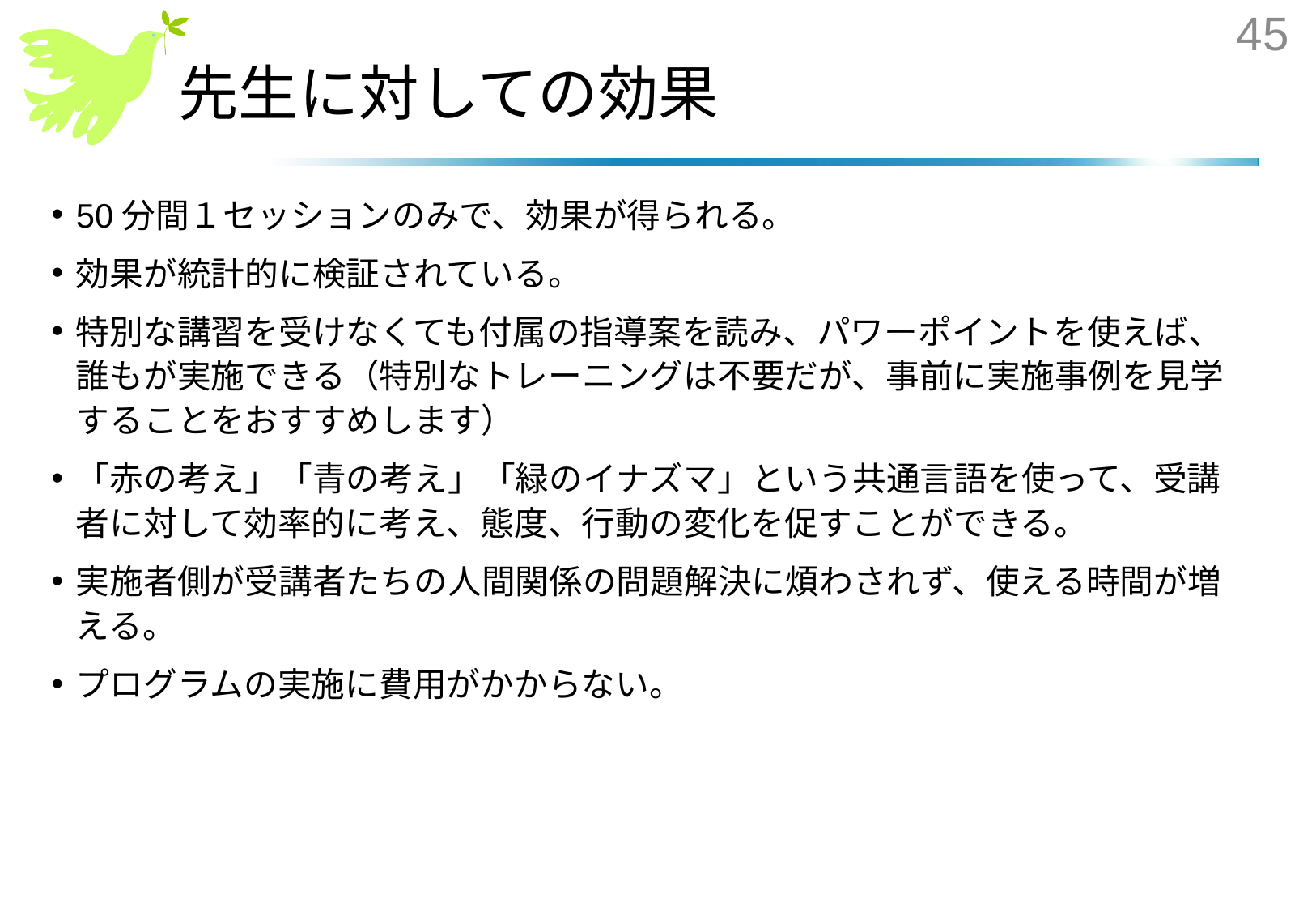

45
# 先生に対しての効果
50分間１セッションのみで、効果が得られる。
効果が統計的に検証されている。
特別な講習を受けなくても付属の指導案を読み、パワーポイントを使えば、誰もが実施できる（特別なトレーニングは不要だが、事前に実施事例を見学することをおすすめします）
「赤の考え」「青の考え」「緑のイナズマ」という共通言語を使って、受講者に対して効率的に考え、態度、行動の変化を促すことができる。
実施者側が受講者たちの人間関係の問題解決に煩わされず、使える時間が増える。
プログラムの実施に費用がかからない。